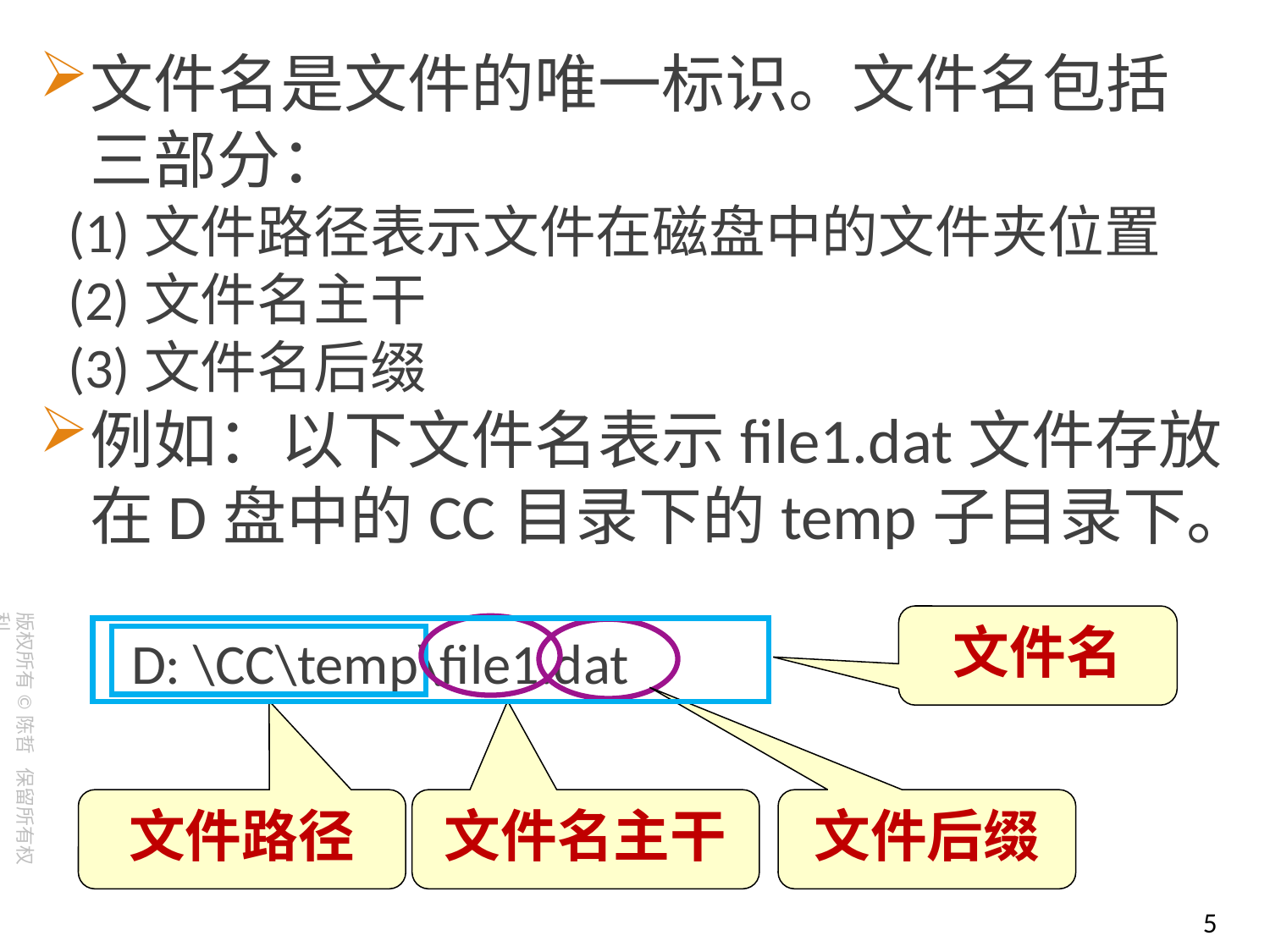

文件名是文件的唯一标识。文件名包括三部分：
(1)文件路径表示文件在磁盘中的文件夹位置
(2)文件名主干
(3)文件名后缀
例如：以下文件名表示file1.dat文件存放在D盘中的CC目录下的temp子目录下。

     D: \CC\temp\file1.dat

文件名

文件后缀
文件名主干
文件路径
5